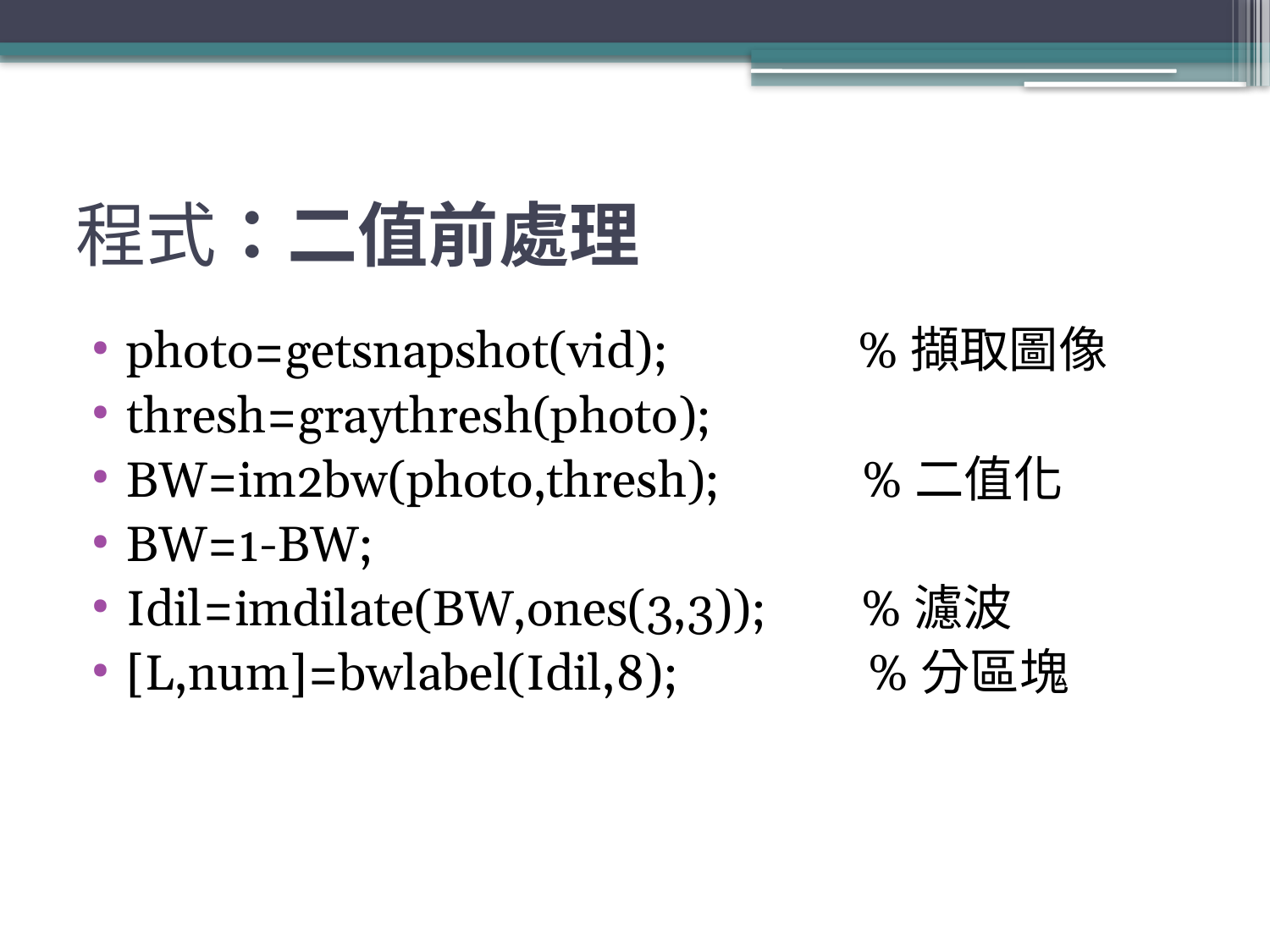

# 程式：二值前處理
photo=getsnapshot(vid);                %擷取圖像
thresh=graythresh(photo);
BW=im2bw(photo,thresh);            %二值化
BW=1-BW;
Idil=imdilate(BW,ones(3,3));        %濾波
[L,num]=bwlabel(Idil,8);                %分區塊